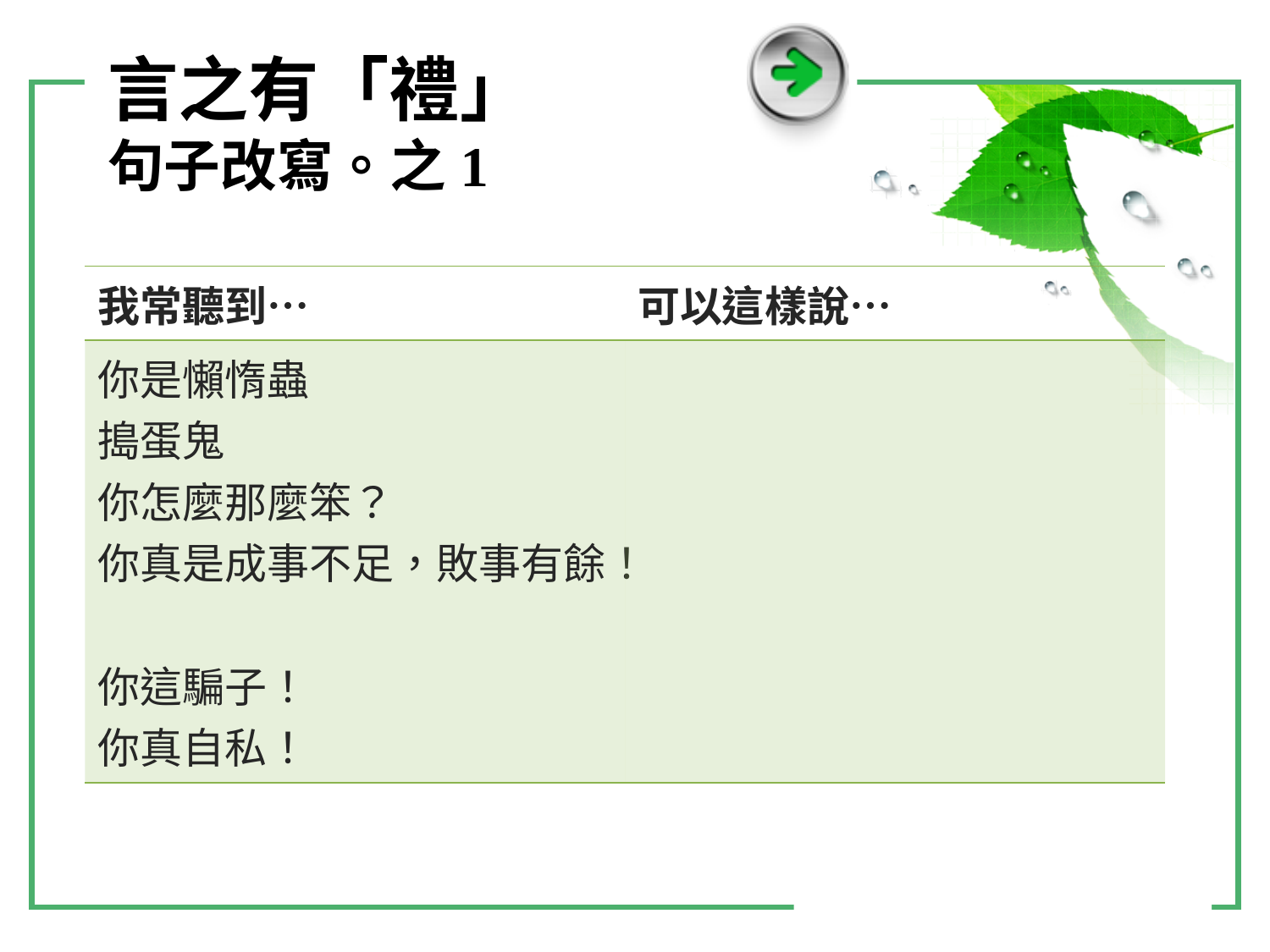

# 言之有「禮」 句子改寫。之1
| 我常聽到… | 可以這樣說… |
| --- | --- |
| 你是懶惰蟲 搗蛋鬼 你怎麼那麼笨？ 你真是成事不足，敗事有餘！ 你這騙子！ 你真自私！ |  |